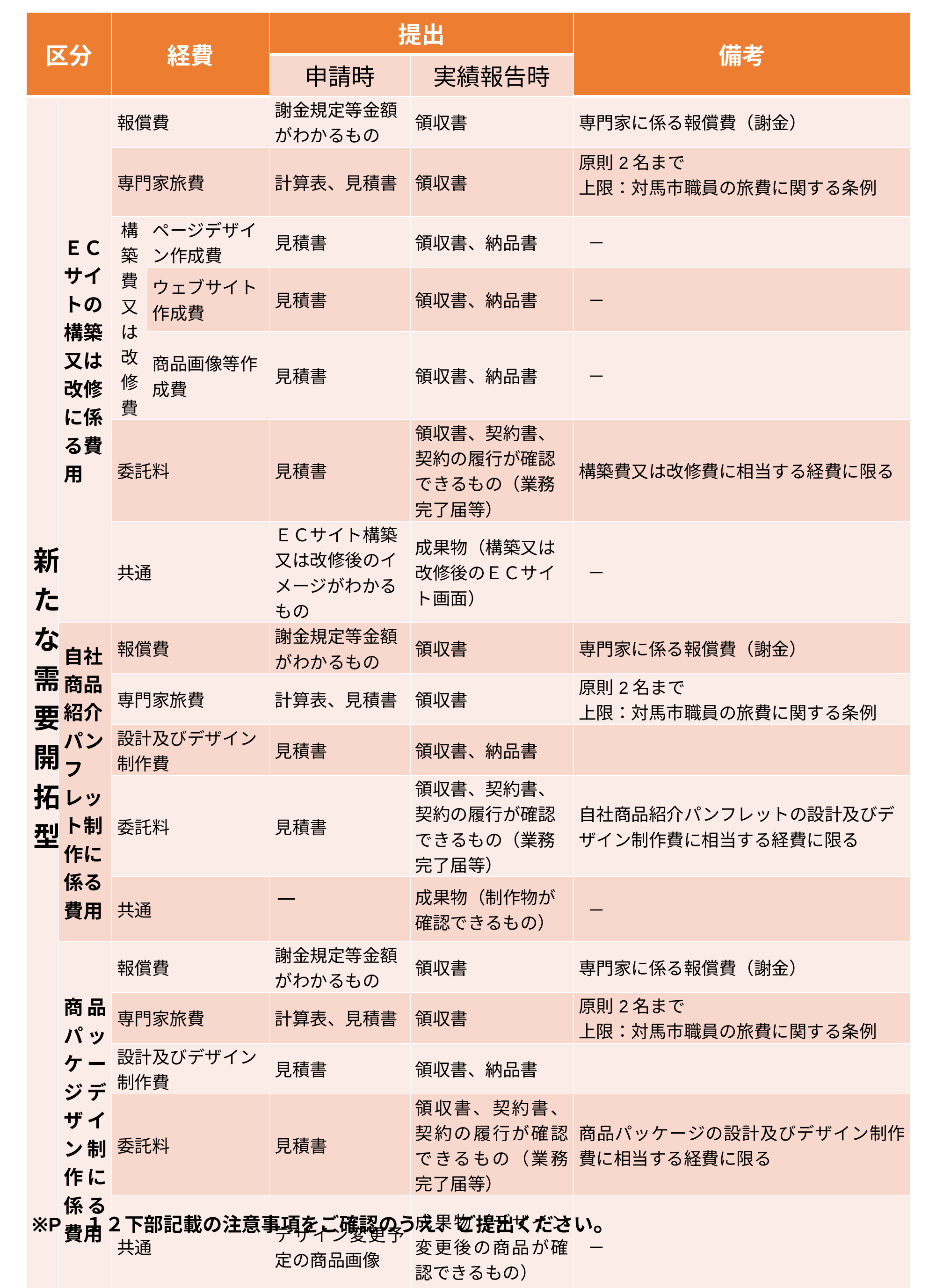

| 区分 |  | 経費 |  | 提出 |  | 備考 |
| --- | --- | --- | --- | --- | --- | --- |
|  |  |  |  | 申請時 | 実績報告時 |  |
| 新たな需要開拓型 | ＥＣサイトの構築又は改修に係る費用 | 報償費 |  | 謝金規定等金額がわかるもの | 領収書 | 専門家に係る報償費（謝金） |
|  |  | 専門家旅費 |  | 計算表、見積書 | 領収書 | 原則2名まで 上限：対馬市職員の旅費に関する条例 |
|  |  | 構築費又は改修費 | ページデザイン作成費 | 見積書 | 領収書、納品書 | － |
|  |  |  | ウェブサイト作成費 | 見積書 | 領収書、納品書 | － |
|  |  |  | 商品画像等作成費 | 見積書 | 領収書、納品書 | － |
|  |  | 委託料 |  | 見積書 | 領収書、契約書、契約の履行が確認できるもの（業務完了届等） | 構築費又は改修費に相当する経費に限る |
|  |  | 共通 |  | ＥＣサイト構築又は改修後のイメージがわかるもの | 成果物（構築又は改修後のＥＣサイト画面） | － |
|  | 自社商品紹介パンフレット制作に係る費用 | 報償費 |  | 謝金規定等金額がわかるもの | 領収書 | 専門家に係る報償費（謝金） |
|  |  | 専門家旅費 |  | 計算表、見積書 | 領収書 | 原則2名まで 上限：対馬市職員の旅費に関する条例 |
|  |  | 設計及びデザイン制作費 |  | 見積書 | 領収書、納品書 |  |
|  |  | 委託料 |  | 見積書 | 領収書、契約書、契約の履行が確認できるもの（業務完了届等） | 自社商品紹介パンフレットの設計及びデザイン制作費に相当する経費に限る |
|  |  | 共通 |  | － | 成果物（制作物が確認できるもの） | － |
|  | 商品パッケージデザイン制作に係る費用 | 報償費 |  | 謝金規定等金額がわかるもの | 領収書 | 専門家に係る報償費（謝金） |
|  |  | 専門家旅費 |  | 計算表、見積書 | 領収書 | 原則2名まで 上限：対馬市職員の旅費に関する条例 |
|  |  | 設計及びデザイン制作費 |  | 見積書 | 領収書、納品書 |  |
|  |  | 委託料 |  | 見積書 | 領収書、契約書、契約の履行が確認できるもの（業務完了届等） | 商品パッケージの設計及びデザイン制作費に相当する経費に限る |
|  |  | 共通 |  | デザイン変更予定の商品画像 | 成果物（デザイン変更後の商品が確認できるもの） | － |
※P．１２下部記載の注意事項をご確認のうえ、ご提出ください。